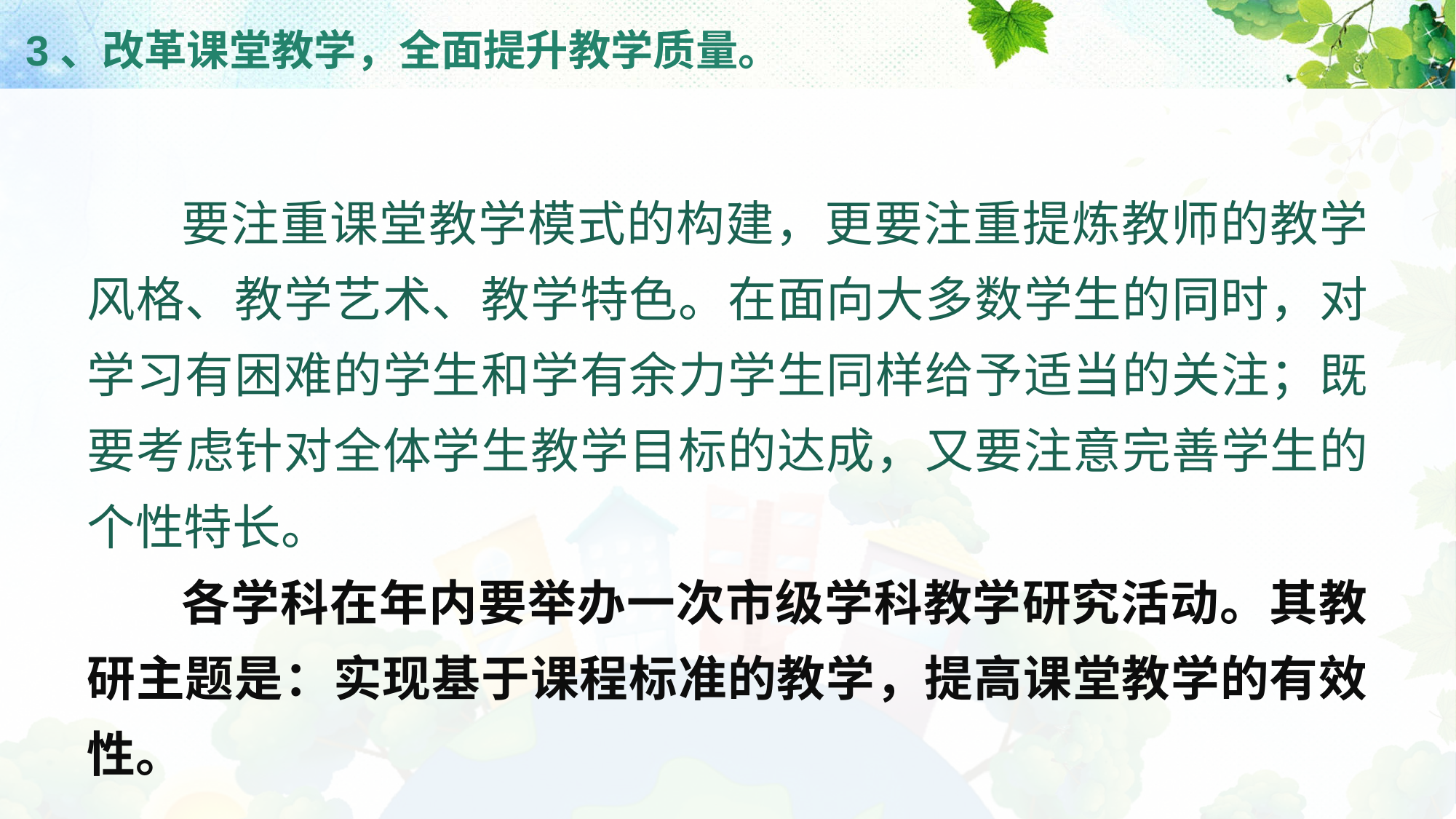

# 3、改革课堂教学，全面提升教学质量。
要注重课堂教学模式的构建，更要注重提炼教师的教学风格、教学艺术、教学特色。在面向大多数学生的同时，对学习有困难的学生和学有余力学生同样给予适当的关注；既要考虑针对全体学生教学目标的达成，又要注意完善学生的个性特长。
各学科在年内要举办一次市级学科教学研究活动。其教研主题是：实现基于课程标准的教学，提高课堂教学的有效性。